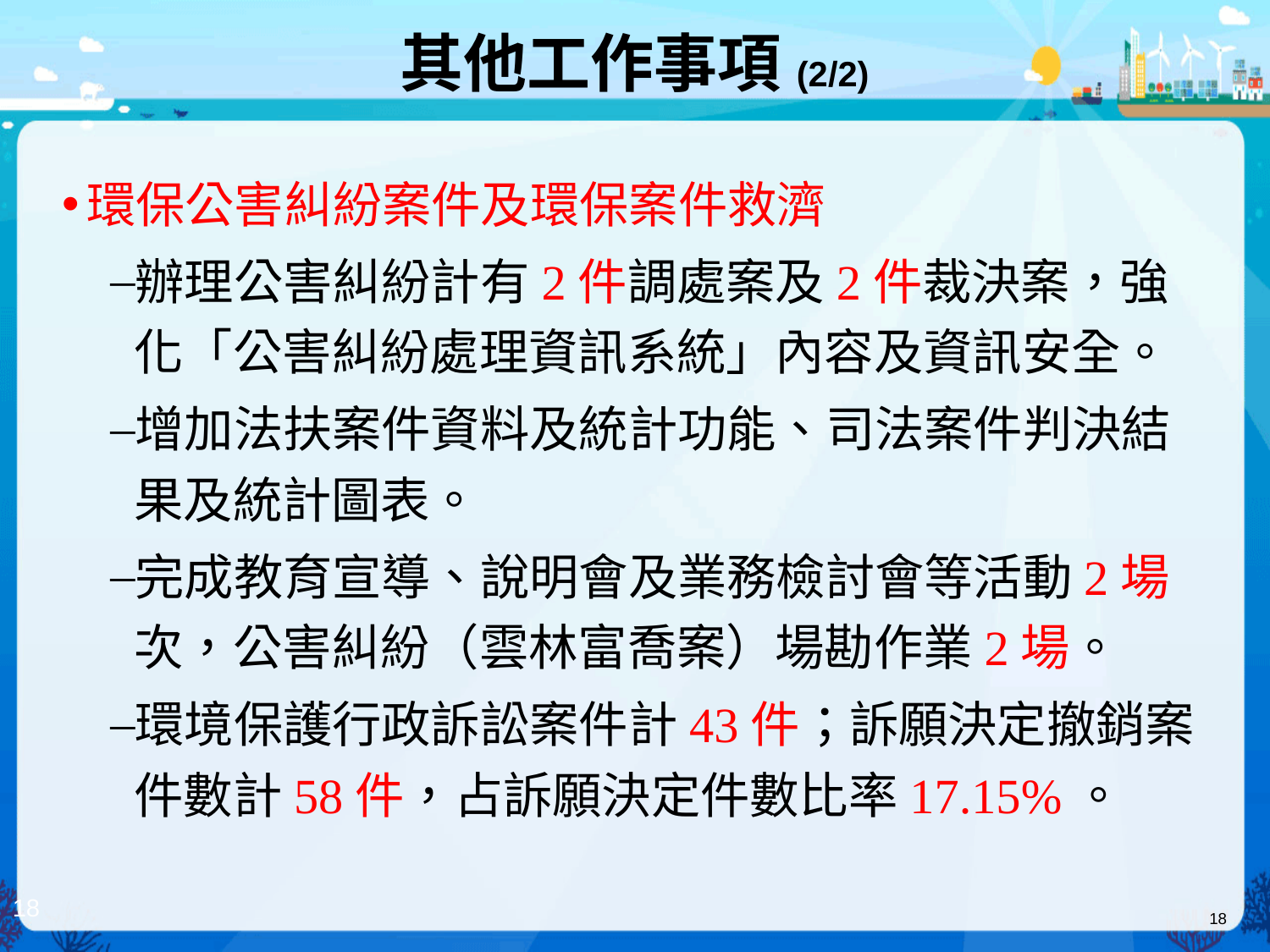

其他工作事項(2/2)
環保公害糾紛案件及環保案件救濟
辦理公害糾紛計有2件調處案及2件裁決案，強化「公害糾紛處理資訊系統」內容及資訊安全。
增加法扶案件資料及統計功能、司法案件判決結果及統計圖表。
完成教育宣導、說明會及業務檢討會等活動2場次，公害糾紛（雲林富喬案）場勘作業2場。
環境保護行政訴訟案件計43件；訴願決定撤銷案件數計58件，占訴願決定件數比率17.15%。
18